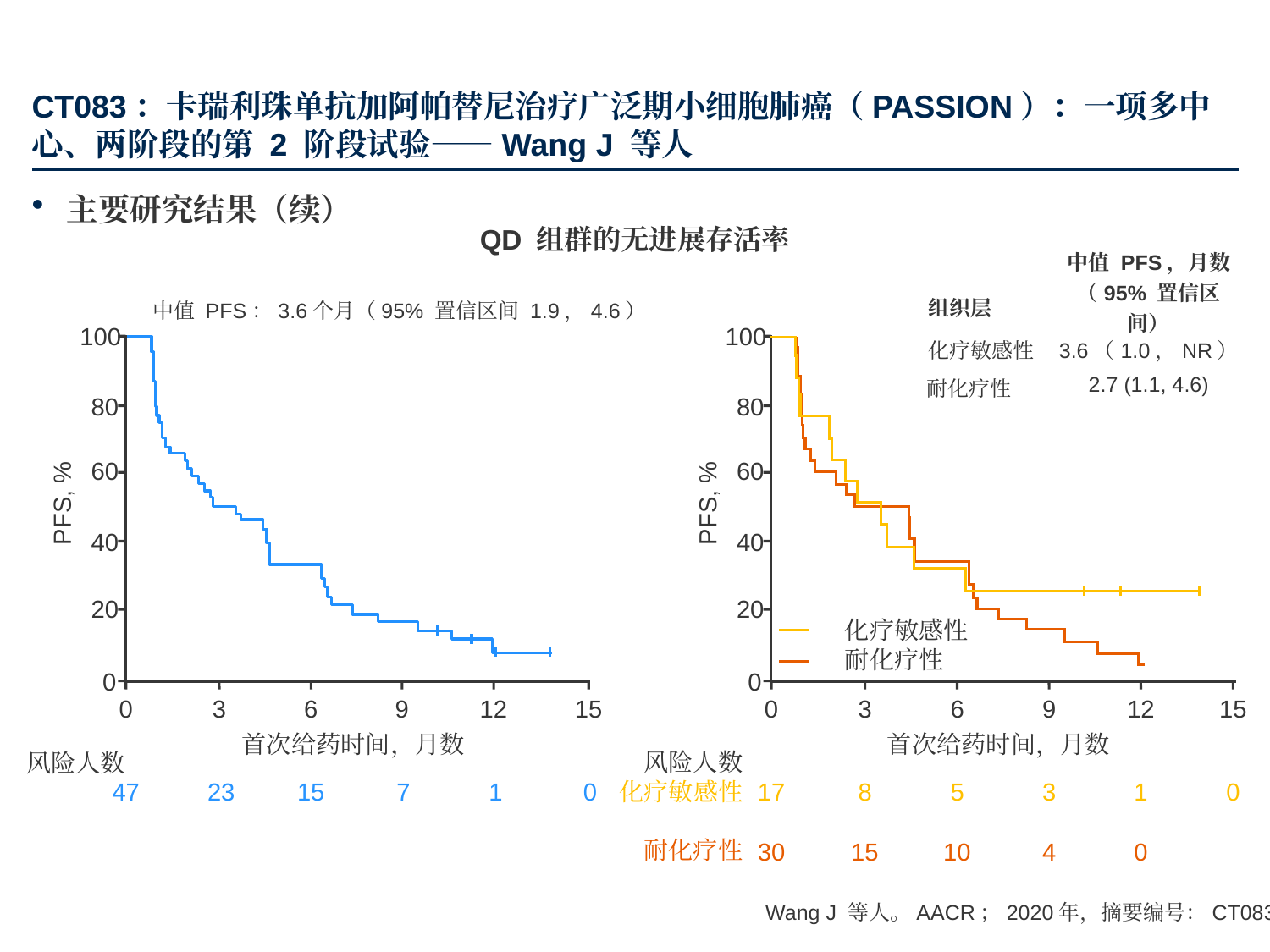

# CT083：卡瑞利珠单抗加阿帕替尼治疗广泛期小细胞肺癌（PASSION）：一项多中心、两阶段的第 2 阶段试验——Wang J 等人
主要研究结果（续）

QD 组群的无进展存活率
| 组织层 | 中值 PFS，月数（95% 置信区间） |
| --- | --- |
| 化疗敏感性 | 3.6（1.0，NR） |
| 耐化疗性 | 2.7 (1.1, 4.6) |
中值 PFS：3.6个月（95% 置信区间 1.9，4.6）
100
100

80
80

60
60

PFS, %
PFS, %
40
40

20
20
化疗敏感性
耐化疗性

0
0

0
3
6
9
12
15
0
3
6
9
12
15
首次给药时间，月数
首次给药时间，月数
风险人数
化疗敏感性

耐化疗性
风险人数
47
23
15
7
1
0
17
8
5
3
1
0
30
15
10
4
0
Wang J 等人。AACR；2020年，摘要编号：CT083